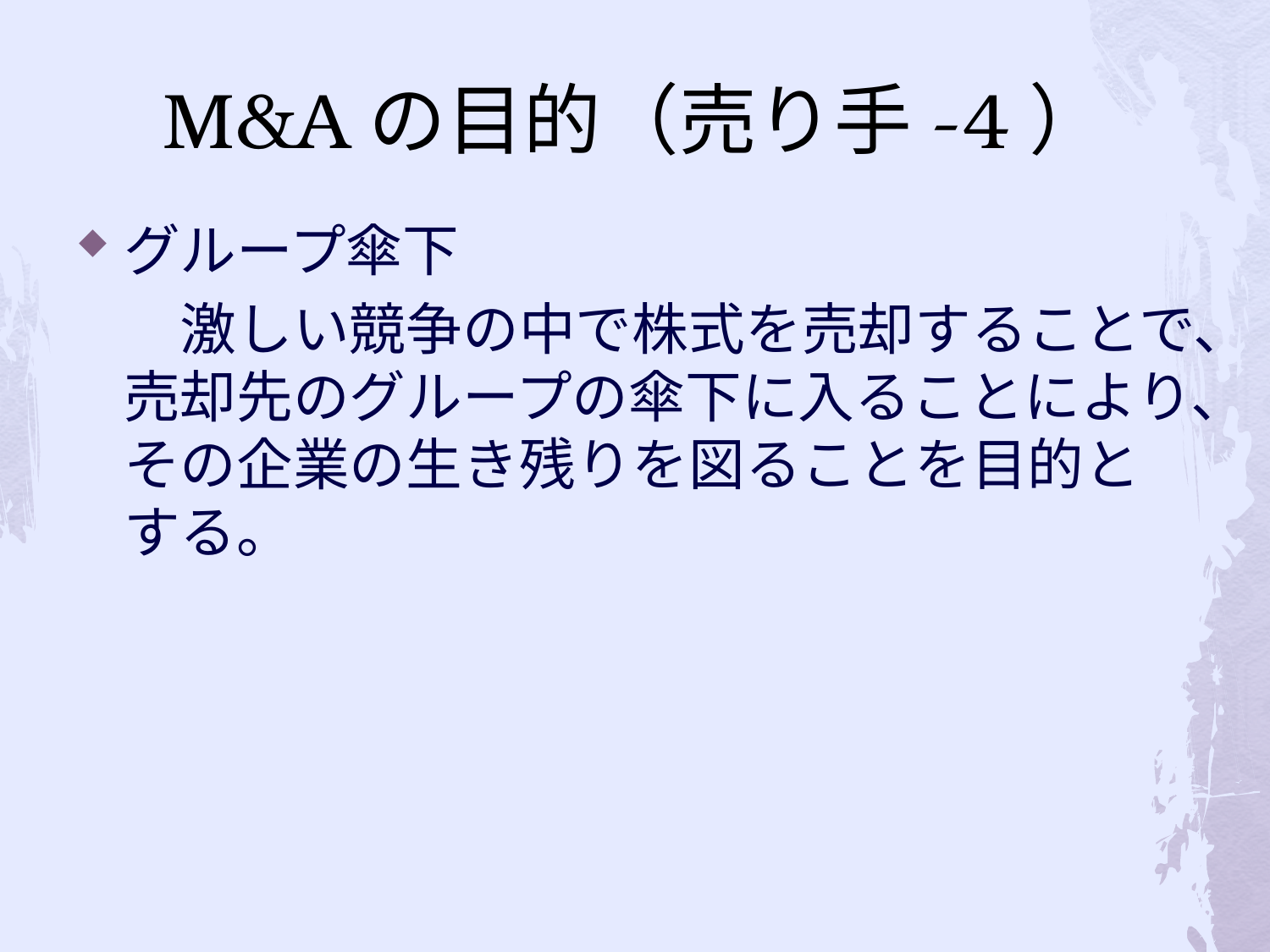

# M&Aの目的（売り手-4）
グループ傘下
	　激しい競争の中で株式を売却することで、売却先のグループの傘下に入ることにより、その企業の生き残りを図ることを目的とする。